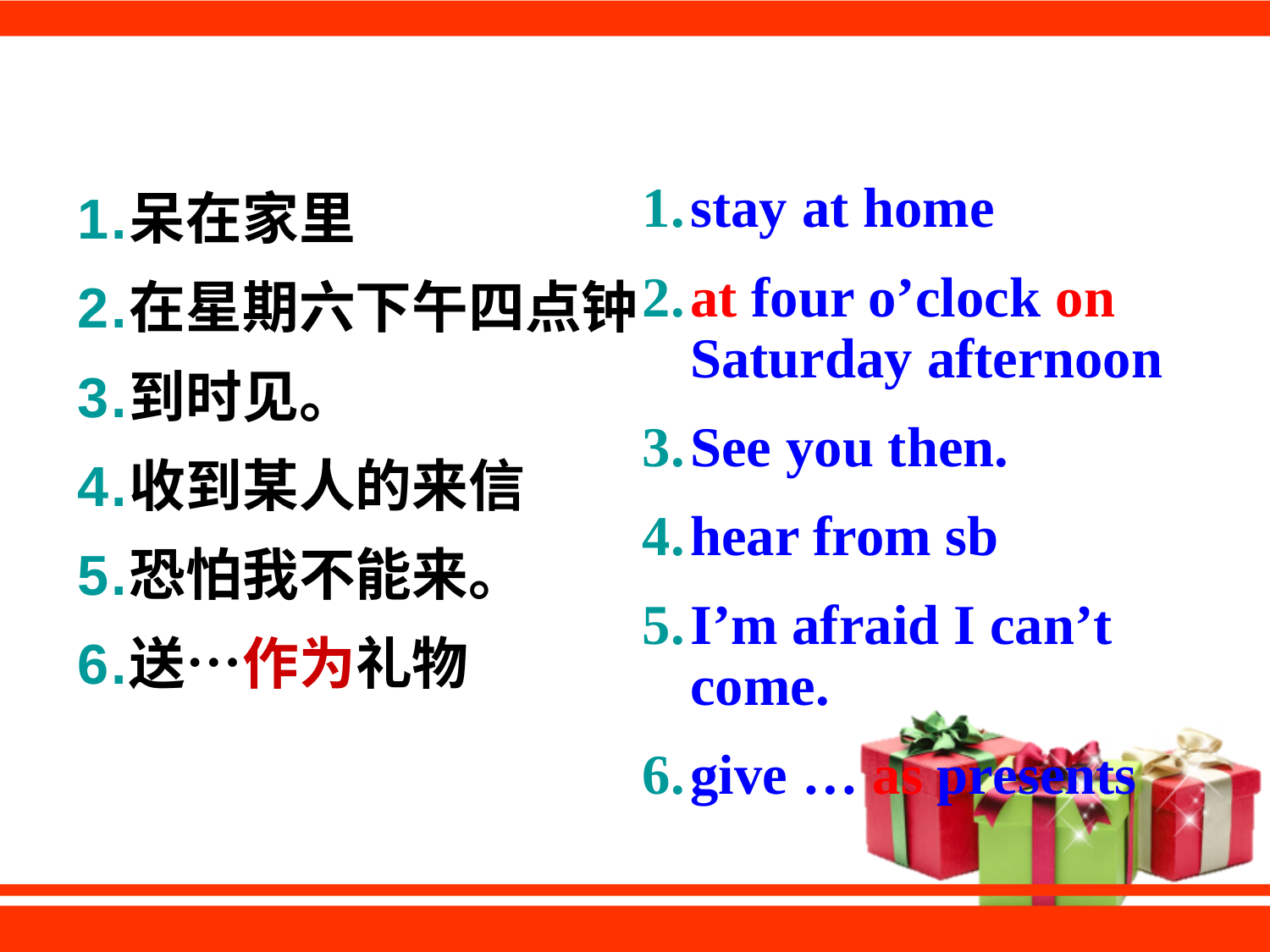

stay at home
at four o’clock on Saturday afternoon
See you then.
hear from sb
I’m afraid I can’t come.
give … as presents

呆在家里
在星期六下午四点钟
到时见。
收到某人的来信
恐怕我不能来。
送…作为礼物